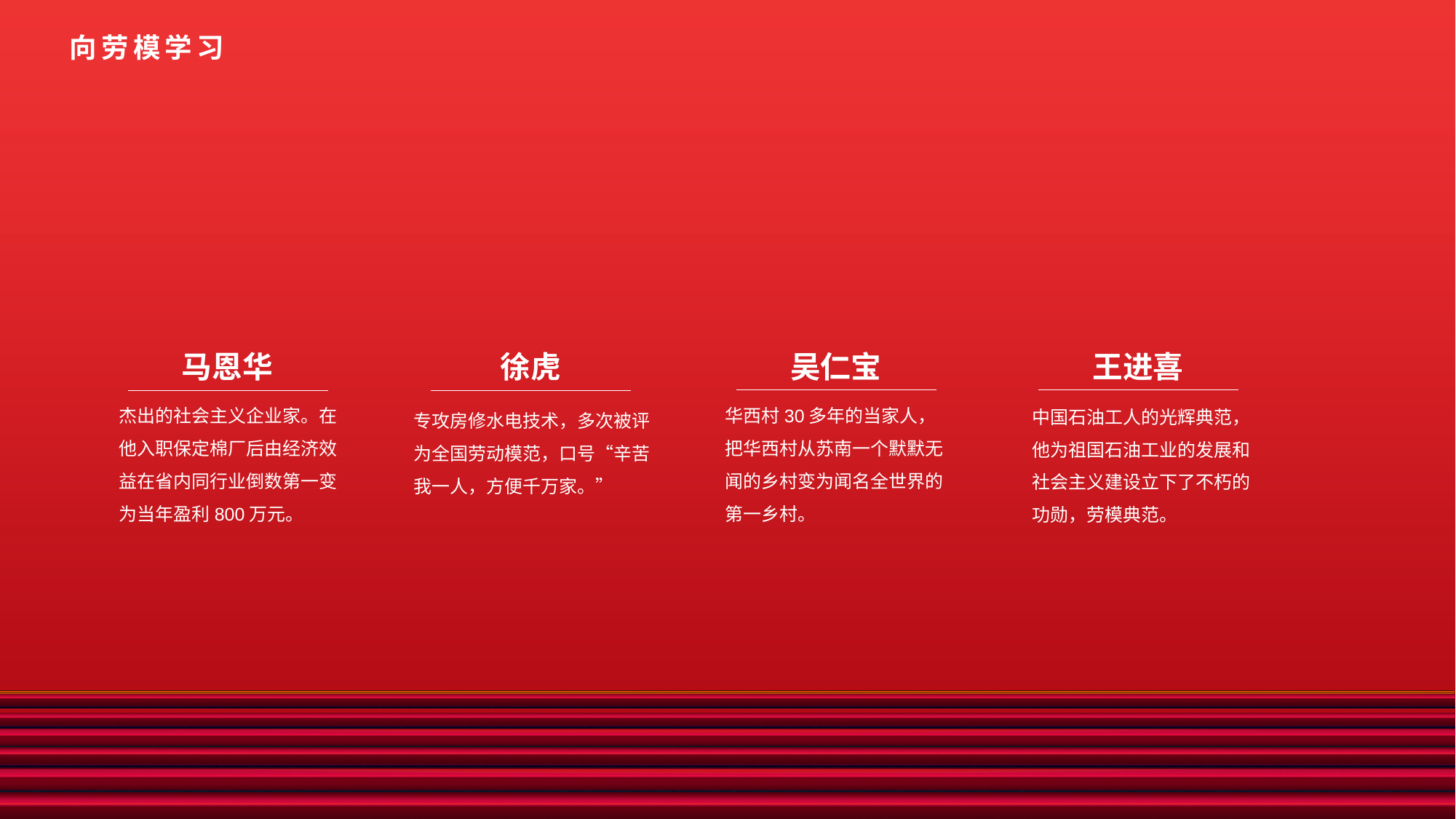

向劳模学习
吴仁宝
王进喜
马恩华
徐虎
杰出的社会主义企业家。在他入职保定棉厂后由经济效益在省内同行业倒数第一变为当年盈利800万元。
华西村30多年的当家人，把华西村从苏南一个默默无闻的乡村变为闻名全世界的第一乡村。
中国石油工人的光辉典范，他为祖国石油工业的发展和社会主义建设立下了不朽的功勋，劳模典范。
专攻房修水电技术，多次被评为全国劳动模范，口号“辛苦我一人，方便千万家。”